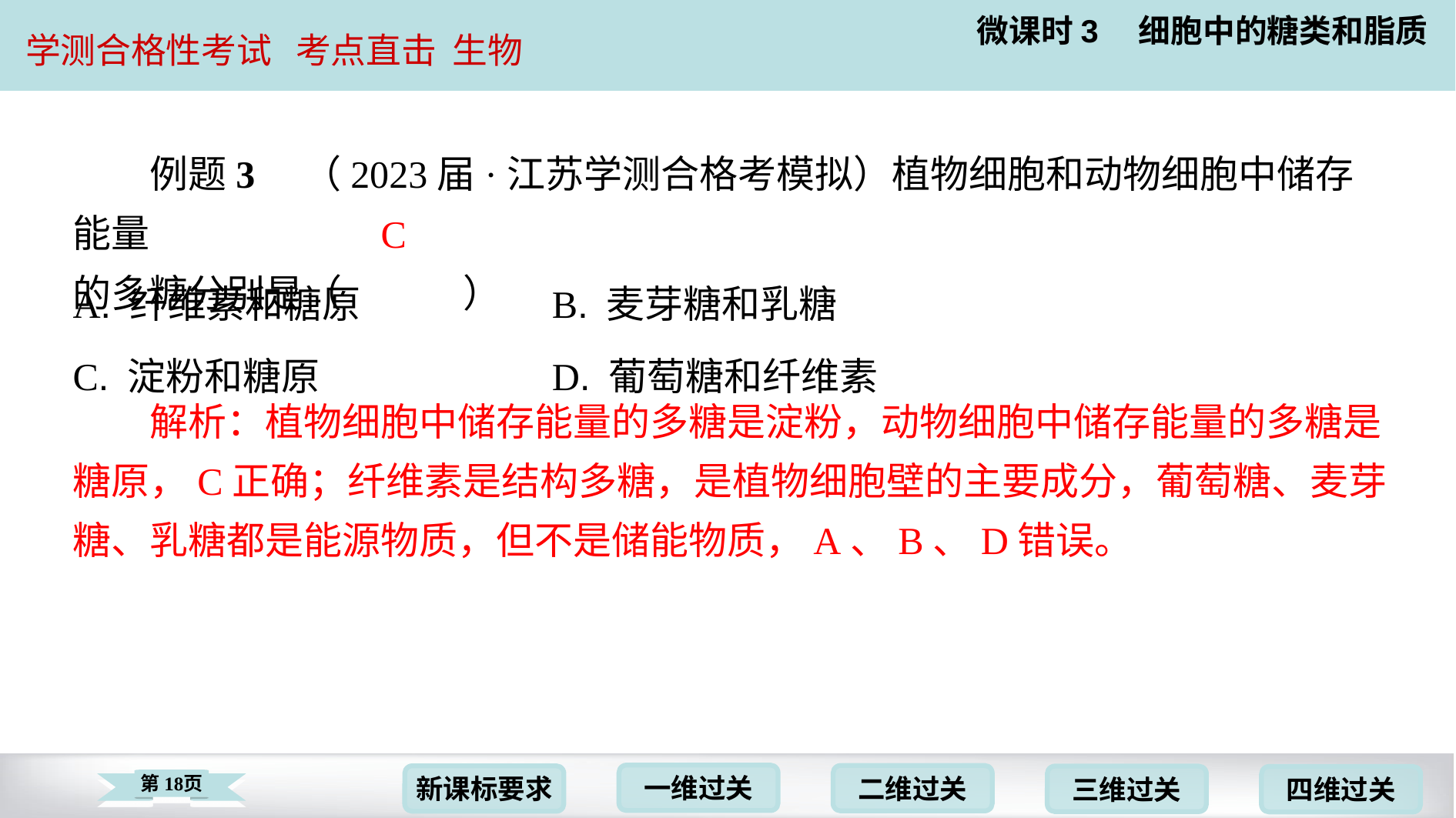

例题3　（2023届·江苏学测合格考模拟）植物细胞和动物细胞中储存能量
的多糖分别是（　C　）
C
| A. 纤维素和糖原 | B. 麦芽糖和乳糖 |
| --- | --- |
| C. 淀粉和糖原 | D. 葡萄糖和纤维素 |
解析：植物细胞中储存能量的多糖是淀粉，动物细胞中储存能量的多糖是
糖原，C正确；纤维素是结构多糖，是植物细胞壁的主要成分，葡萄糖、麦芽
糖、乳糖都是能源物质，但不是储能物质，A、B、D错误。